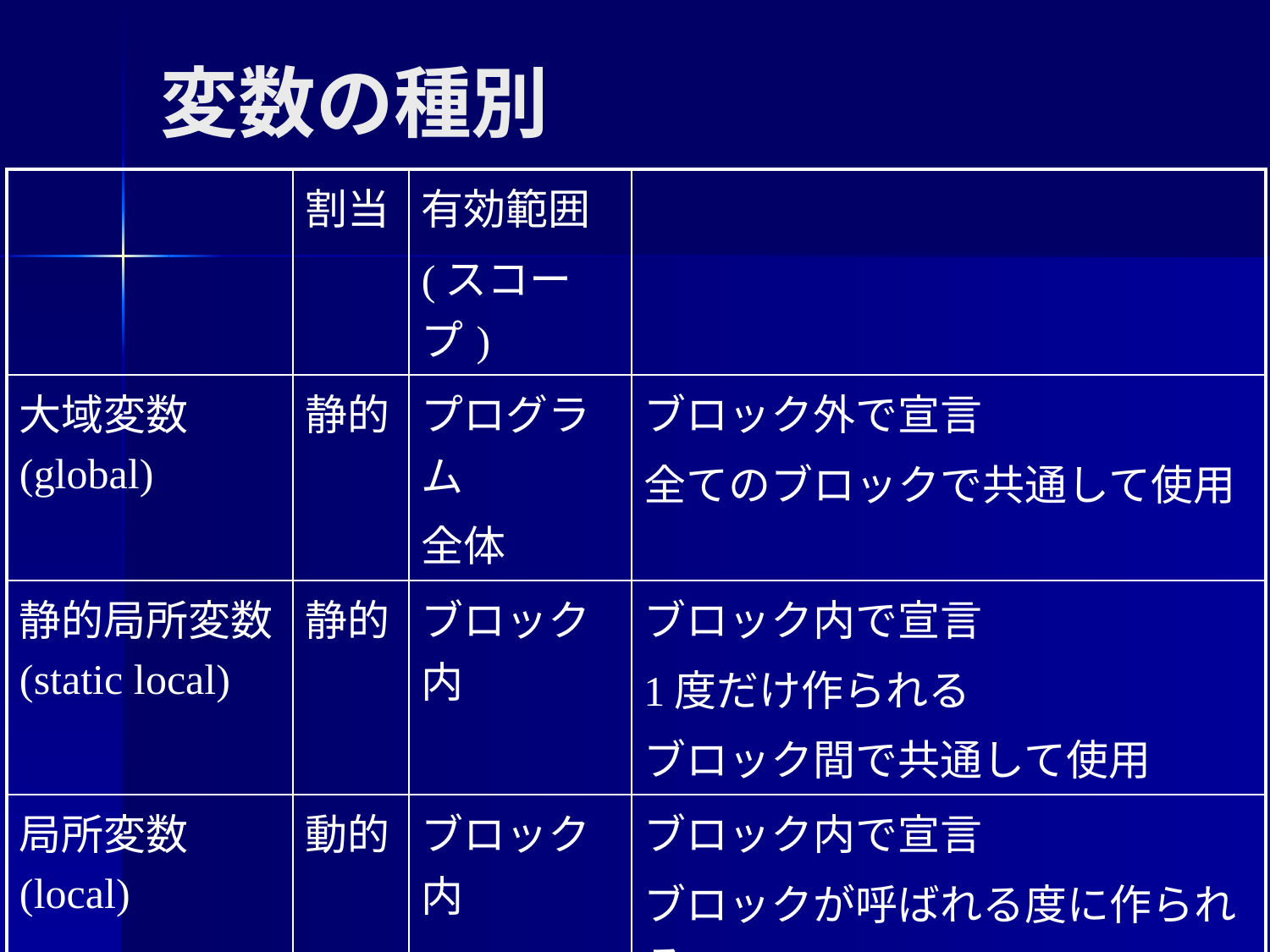

変数の種別
|  | 割当 | 有効範囲 (スコープ) |  |
| --- | --- | --- | --- |
| 大域変数 (global) | 静的 | プログラム 全体 | ブロック外で宣言 全てのブロックで共通して使用 |
| 静的局所変数 (static local) | 静的 | ブロック内 | ブロック内で宣言 1度だけ作られる ブロック間で共通して使用 |
| 局所変数 (local) | 動的 | ブロック内 | ブロック内で宣言 ブロックが呼ばれる度に作られる ブロック毎に領域を確保 |
| 局所変数 | 動的 | 任意 | 解放位置をプログラム中に記述 |